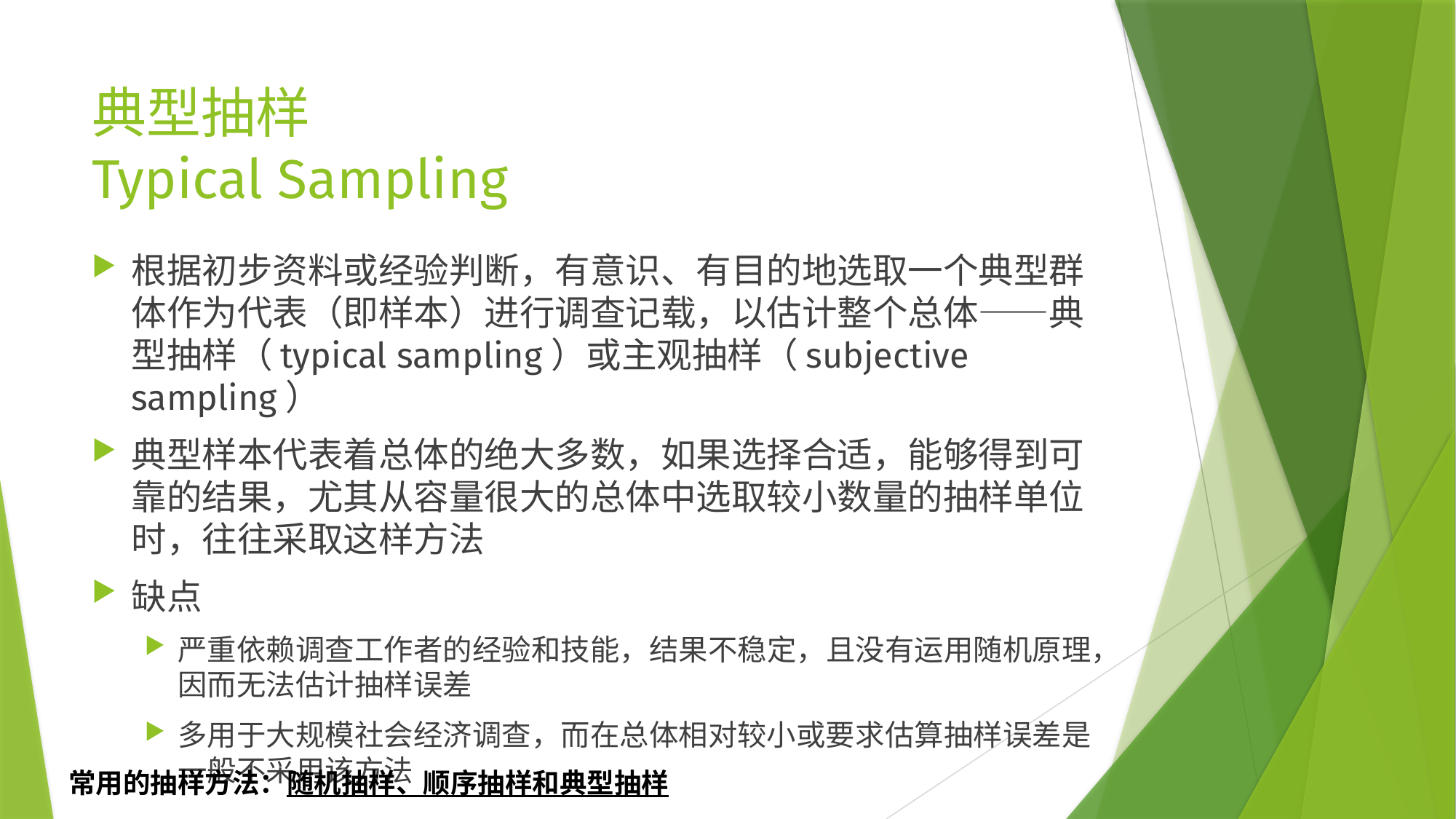

# 典型抽样 Typical Sampling
根据初步资料或经验判断，有意识、有目的地选取一个典型群体作为代表（即样本）进行调查记载，以估计整个总体——典型抽样（typical sampling）或主观抽样（subjective sampling）
典型样本代表着总体的绝大多数，如果选择合适，能够得到可靠的结果，尤其从容量很大的总体中选取较小数量的抽样单位时，往往采取这样方法
缺点
严重依赖调查工作者的经验和技能，结果不稳定，且没有运用随机原理，因而无法估计抽样误差
多用于大规模社会经济调查，而在总体相对较小或要求估算抽样误差是一般不采用该方法
常用的抽样方法：随机抽样、顺序抽样和典型抽样